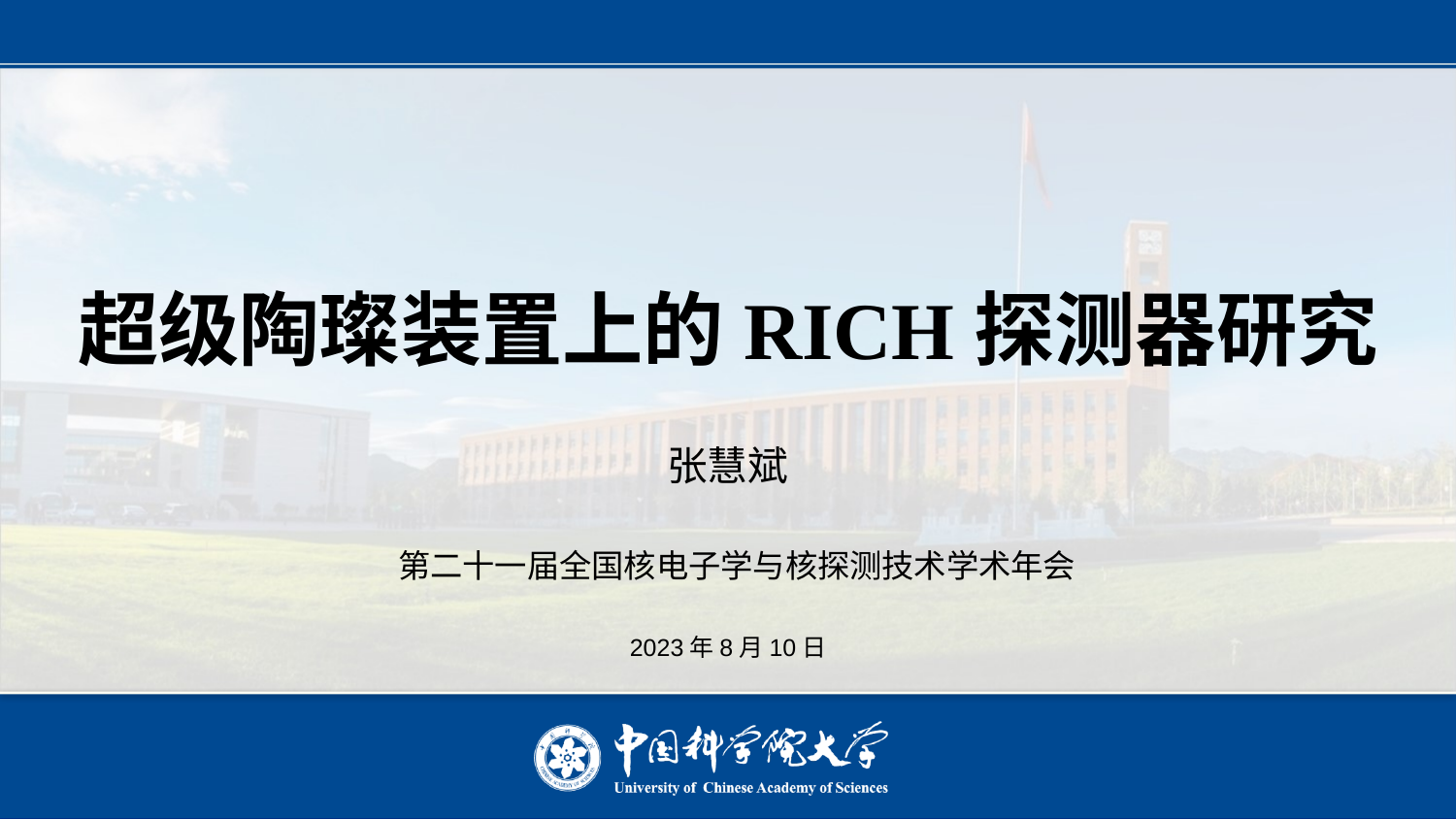

# 超级陶璨装置上的RICH探测器研究
张慧斌
第二十一届全国核电子学与核探测技术学术年会
2023年8月10日